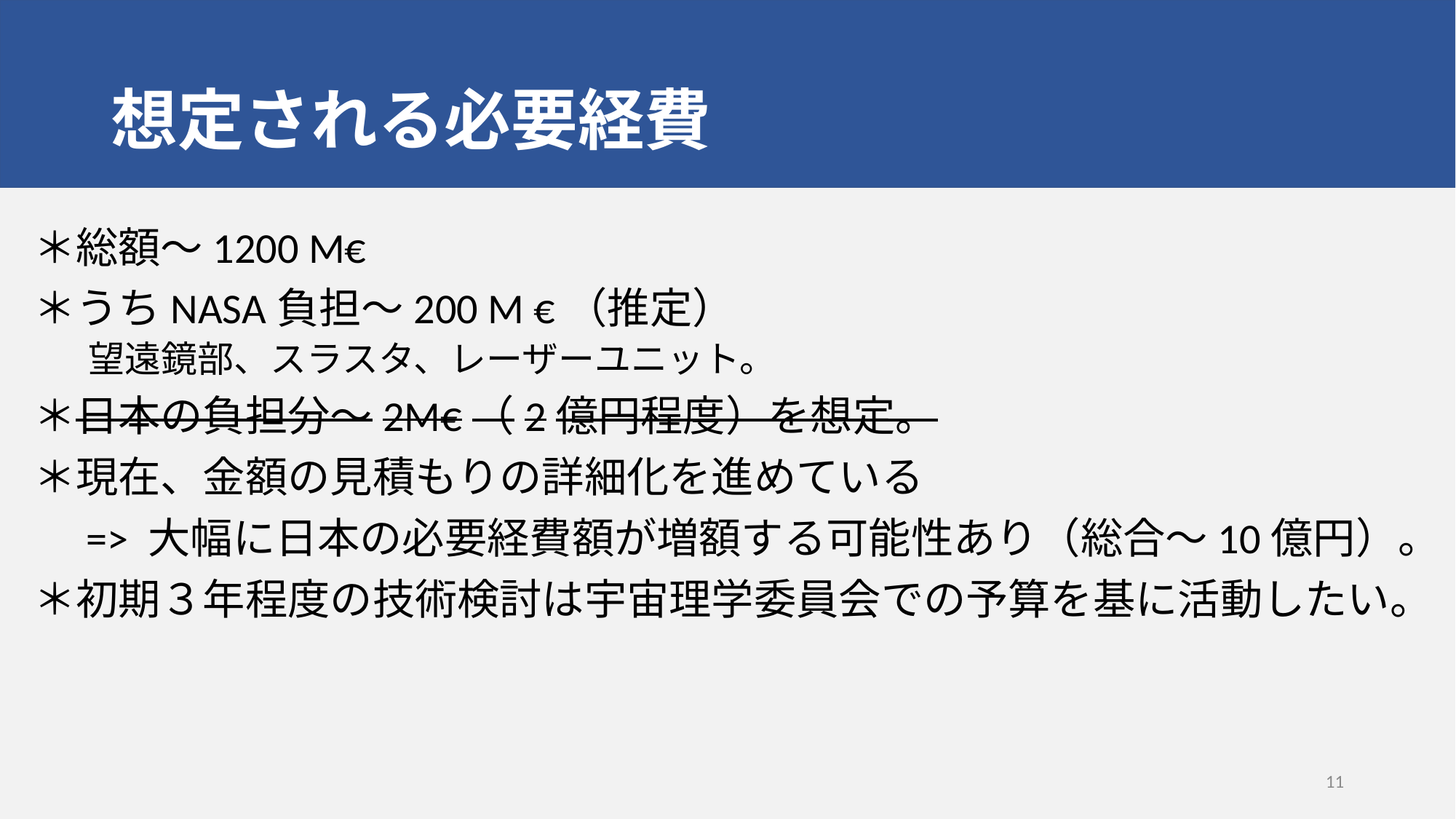

# 想定される必要経費
＊総額〜1200 M€
＊うちNASA負担〜200 M €（推定）
望遠鏡部、スラスタ、レーザーユニット。
＊日本の負担分〜2M€（2億円程度）を想定。
＊現在、金額の見積もりの詳細化を進めている
　=> 大幅に日本の必要経費額が増額する可能性あり（総合〜10億円）。
＊初期３年程度の技術検討は宇宙理学委員会での予算を基に活動したい。
11